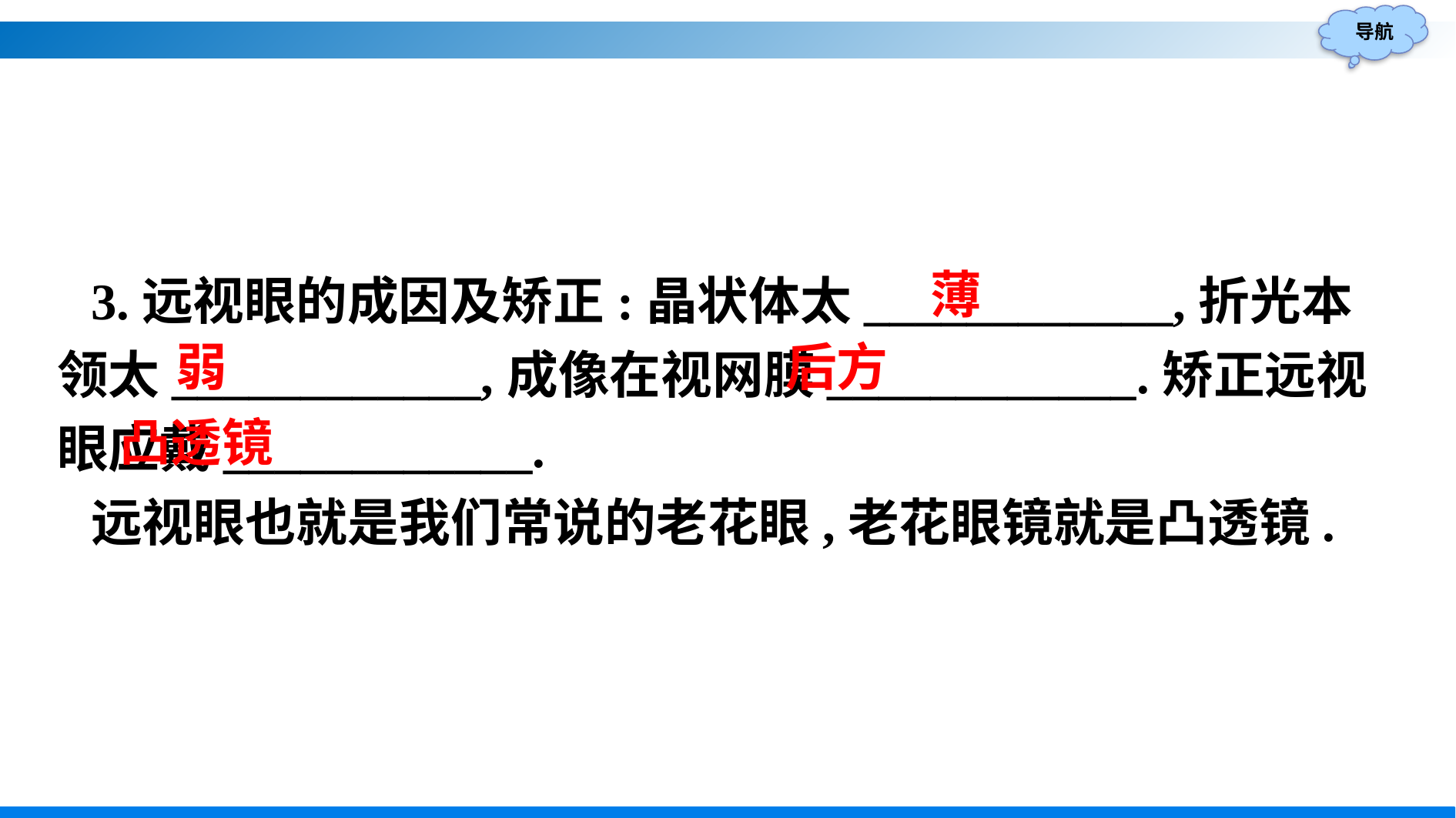

3.远视眼的成因及矫正:晶状体太____________,折光本领太____________,成像在视网膜____________.矫正远视眼应戴____________.
远视眼也就是我们常说的老花眼,老花眼镜就是凸透镜.
薄
弱
后方
凸透镜